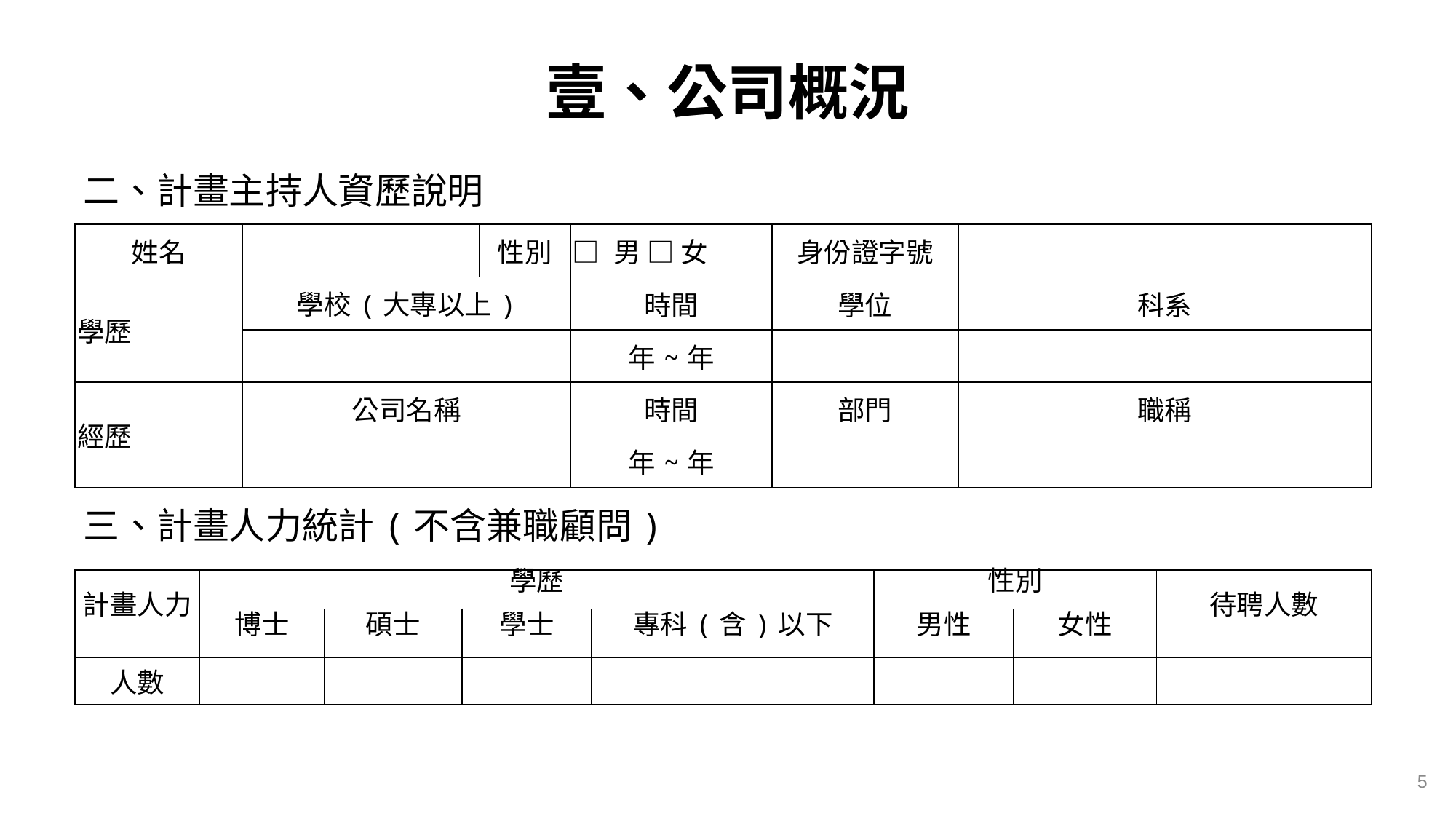

# 壹、公司概況
二、計畫主持人資歷說明

三、計畫人力統計(不含兼職顧問)
| 姓名 |  | 性別 | □ 男 □ 女 | 身份證字號 |  |
| --- | --- | --- | --- | --- | --- |
| 學歷 | 學校(大專以上) |  | 時間 | 學位 | 科系 |
|  |  |  | 年~年 |  |  |
| 經歷 | 公司名稱 |  | 時間 | 部門 | 職稱 |
|  |  |  | 年~年 |  |  |
| 計畫人力 | 學歷 |  |  |  | 性別 |  | 待聘人數 |
| --- | --- | --- | --- | --- | --- | --- | --- |
|  | 博士 | 碩士 | 學士 | 專科(含)以下 | 男性 | 女性 |  |
| 人數 |  |  |  |  |  |  |  |
5